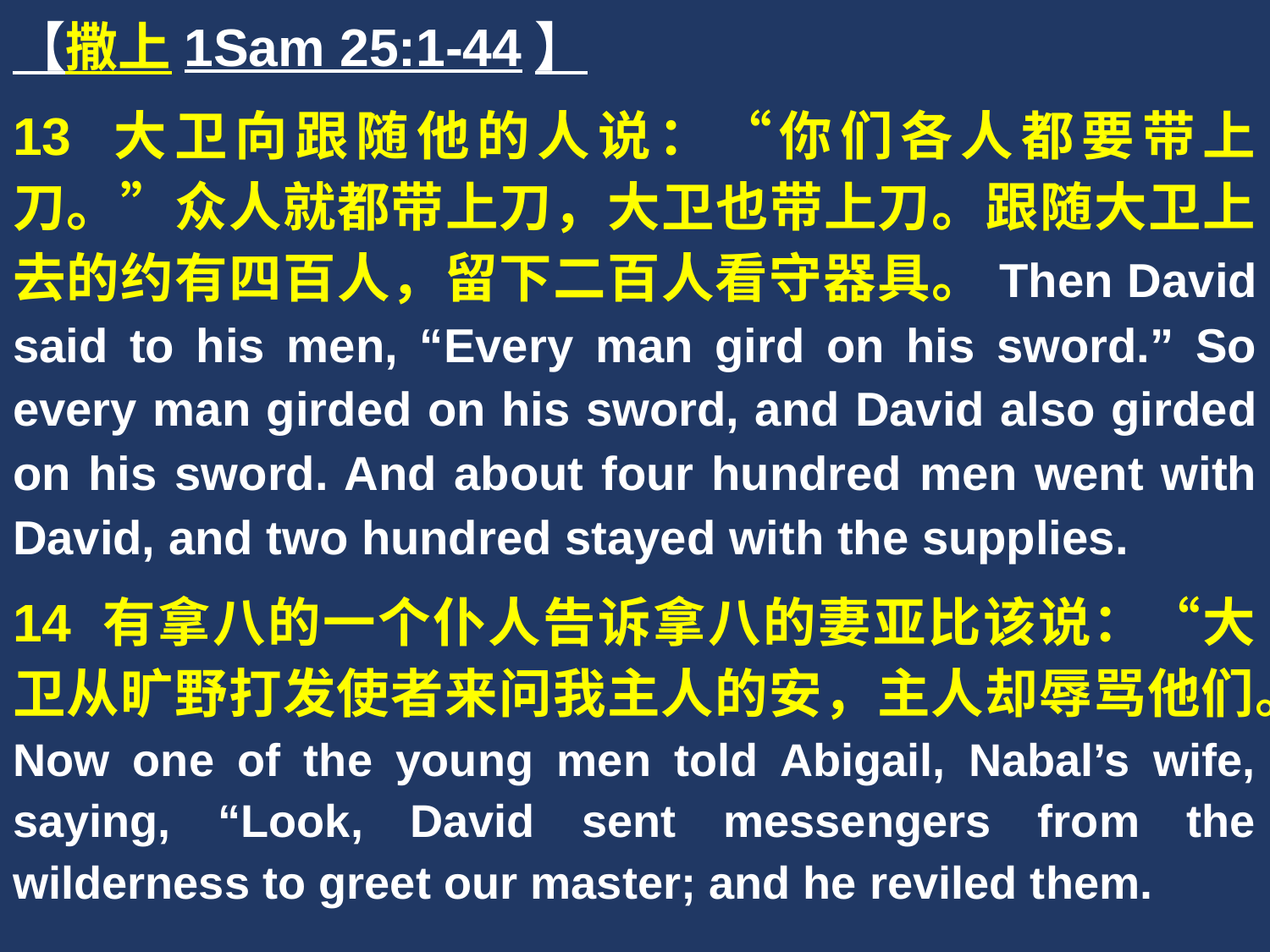

【撒上1Sam 25:1-44】
13 大卫向跟随他的人说：“你们各人都要带上刀。”众人就都带上刀，大卫也带上刀。跟随大卫上去的约有四百人，留下二百人看守器具。Then David said to his men, “Every man gird on his sword.” So every man girded on his sword, and David also girded on his sword. And about four hundred men went with David, and two hundred stayed with the supplies.
14 有拿八的一个仆人告诉拿八的妻亚比该说：“大卫从旷野打发使者来问我主人的安，主人却辱骂他们。Now one of the young men told Abigail, Nabal’s wife, saying, “Look, David sent messengers from the wilderness to greet our master; and he reviled them.